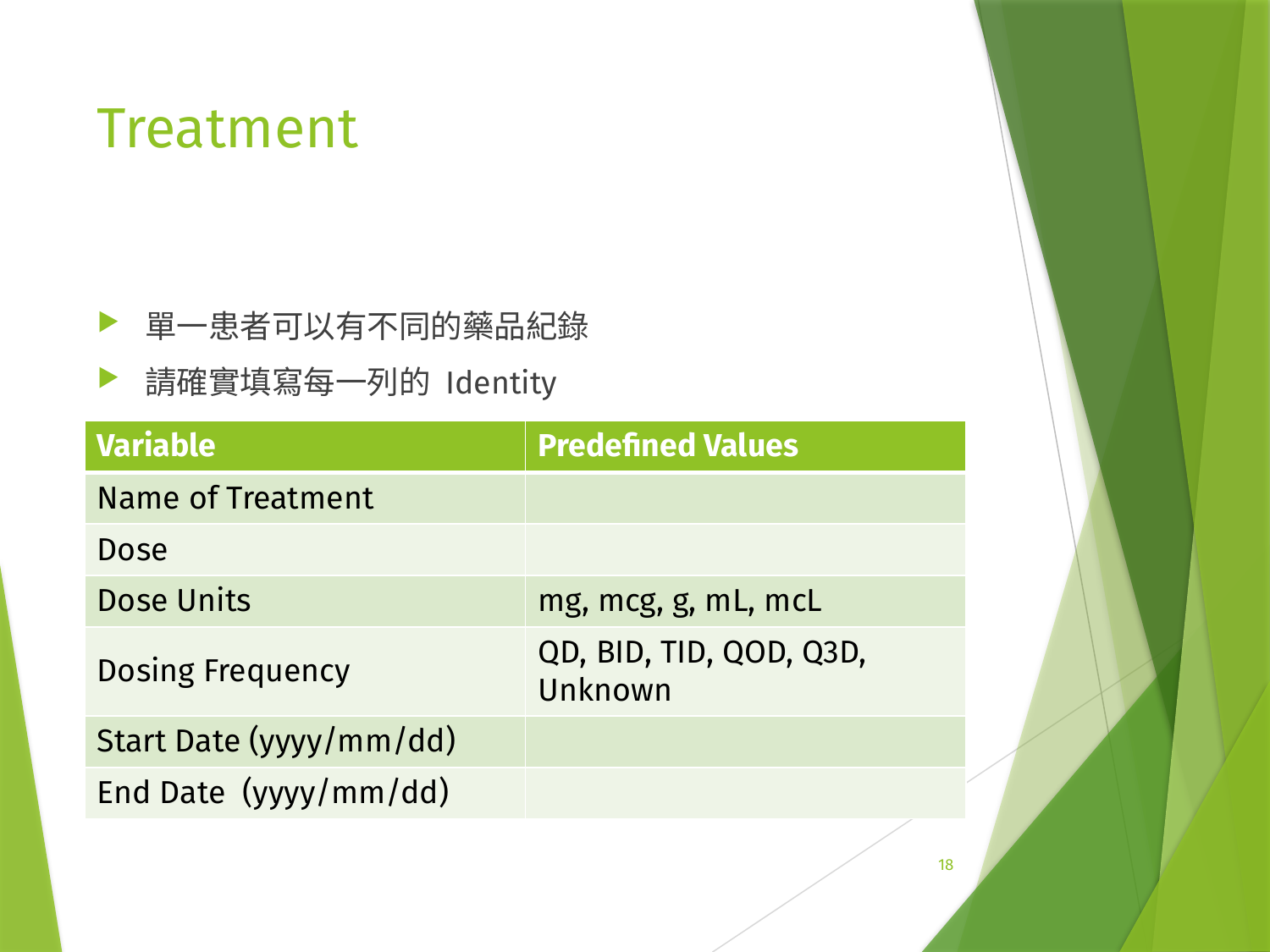

# Treatment
單一患者可以有不同的藥品紀錄
請確實填寫每一列的 Identity
| Variable | Predefined Values |
| --- | --- |
| Name of Treatment |  |
| Dose |  |
| Dose Units | mg, mcg, g, mL, mcL |
| Dosing Frequency | QD, BID, TID, QOD, Q3D, Unknown |
| Start Date (yyyy/mm/dd) |  |
| End Date (yyyy/mm/dd) |  |
18